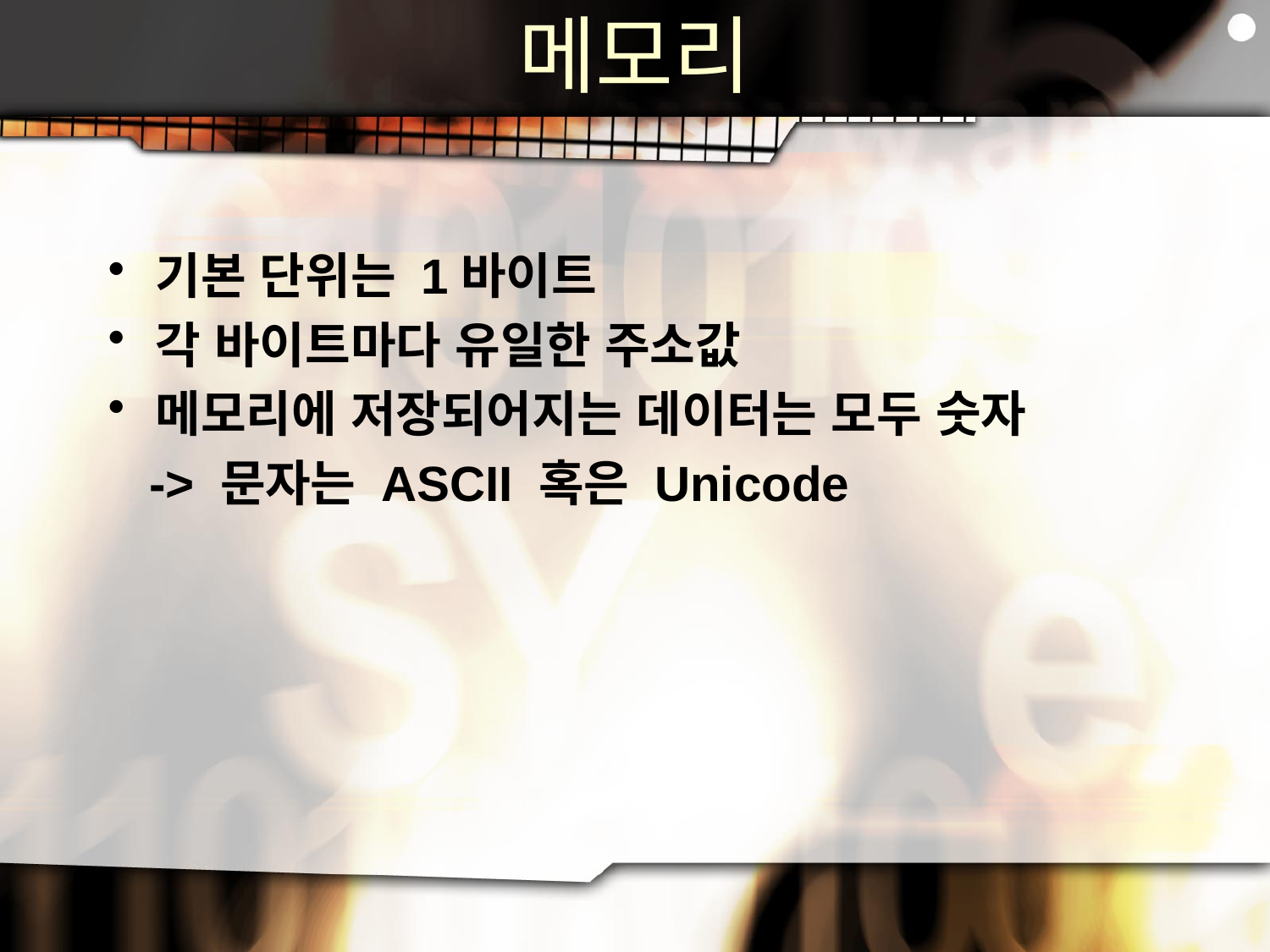

# 메모리

기본 단위는 1바이트
각 바이트마다 유일한 주소값
메모리에 저장되어지는 데이터는 모두 숫자
   -> 문자는 ASCII 혹은 Unicode